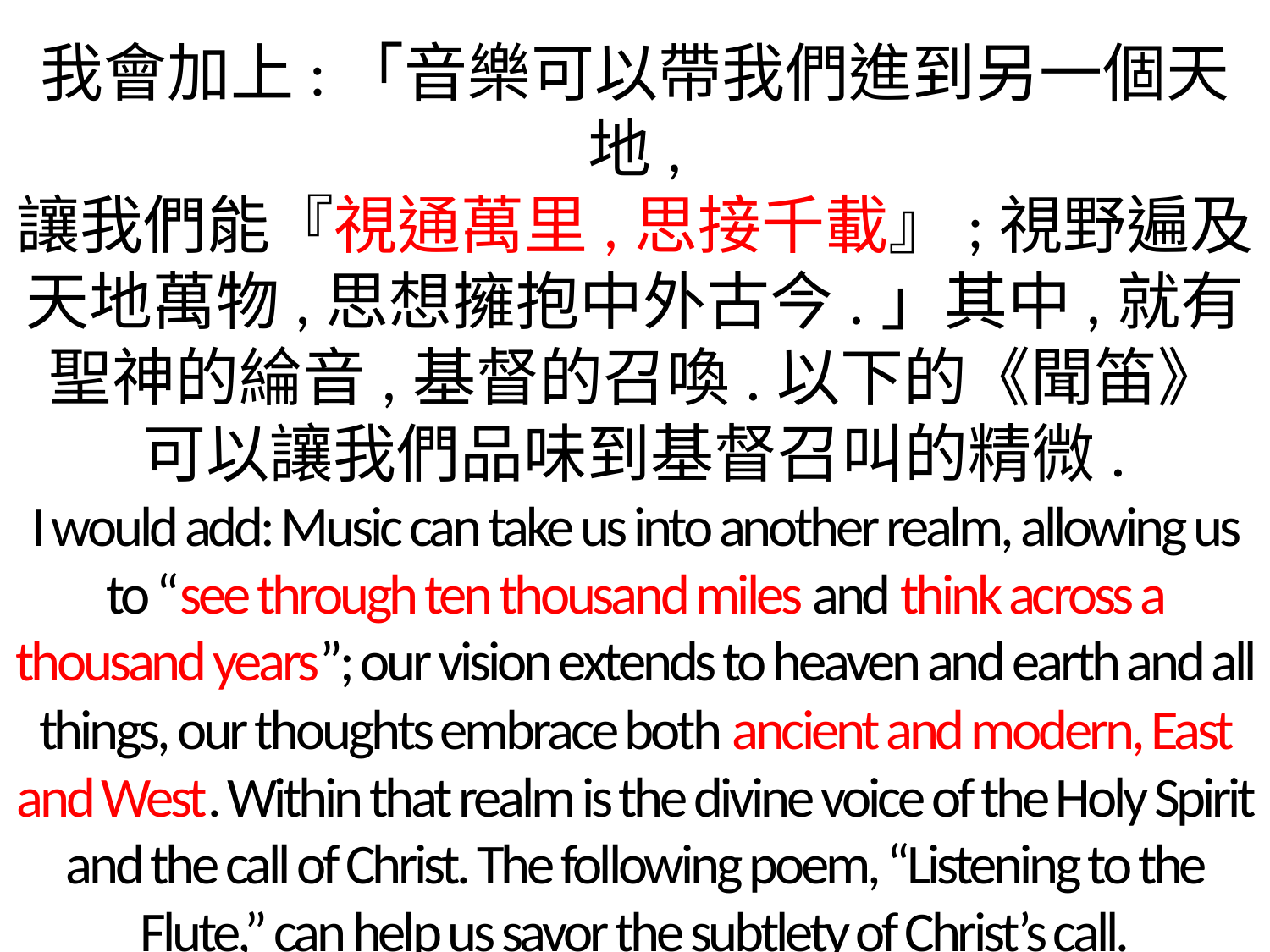

我會加上:「音樂可以帶我們進到另一個天地,
讓我們能『視通萬里,思接千載』;視野遍及天地萬物,思想擁抱中外古今.」其中,就有聖神的綸音,基督的召喚.以下的《聞笛》
可以讓我們品味到基督召叫的精微.
I would add: Music can take us into another realm, allowing us to “see through ten thousand miles and think across a thousand years”; our vision extends to heaven and earth and all things, our thoughts embrace both ancient and modern, East and West. Within that realm is the divine voice of the Holy Spirit and the call of Christ. The following poem, “Listening to the Flute,” can help us savor the subtlety of Christ’s call.